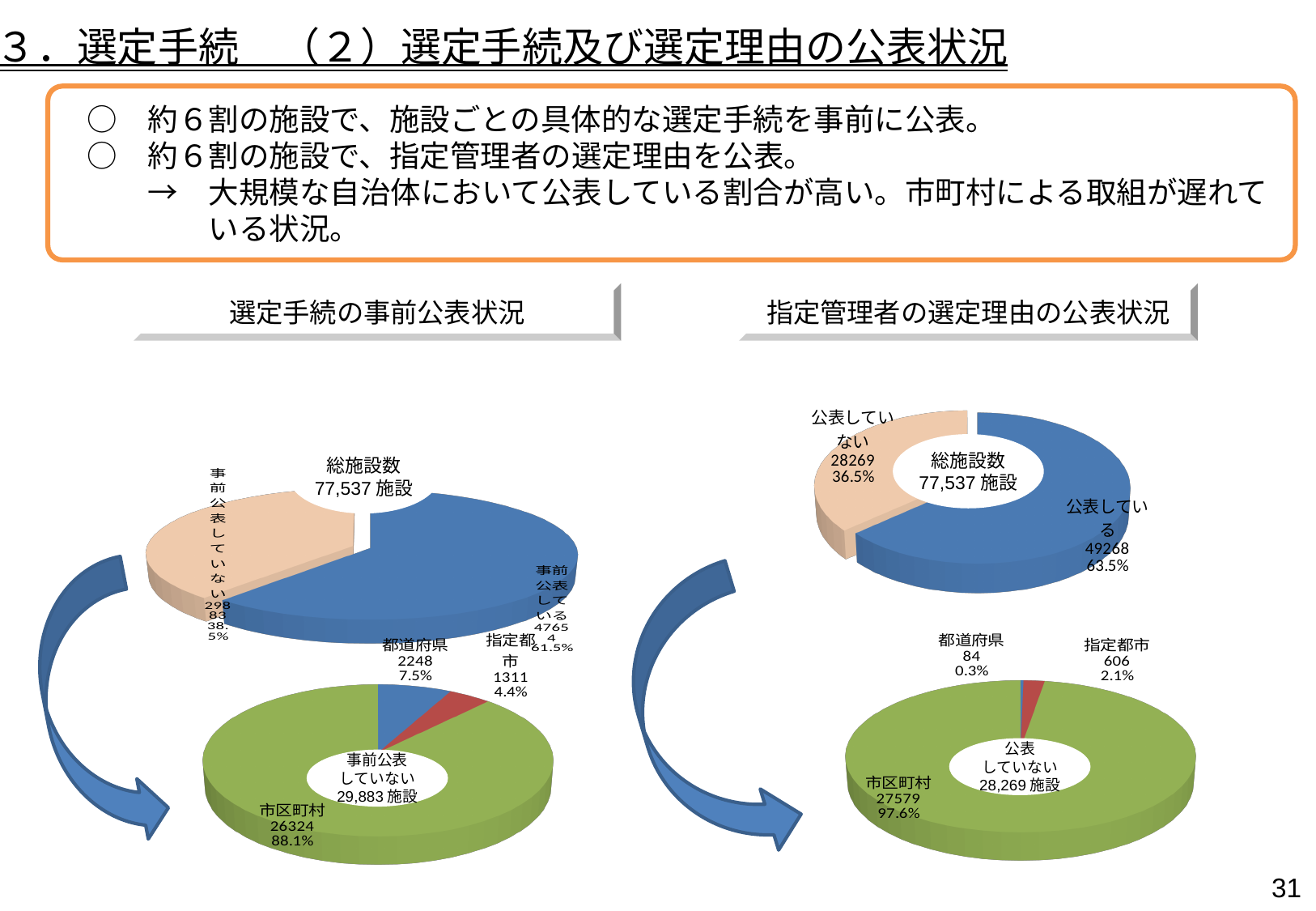

３．選定手続　（２）選定手続及び選定理由の公表状況
　○　約６割の施設で、施設ごとの具体的な選定手続を事前に公表。
　○　約６割の施設で、指定管理者の選定理由を公表。
　　　→　大規模な自治体において公表している割合が高い。市町村による取組が遅れて
　　　　　いる状況。
選定手続の事前公表状況
指定管理者の選定理由の公表状況

[unsupported chart]

[unsupported chart]

総施設数
77,537施設
総施設数
77,537施設

[unsupported chart]

[unsupported chart]

公表
していない
28,269施設
事前公表
していない
29,883施設
31